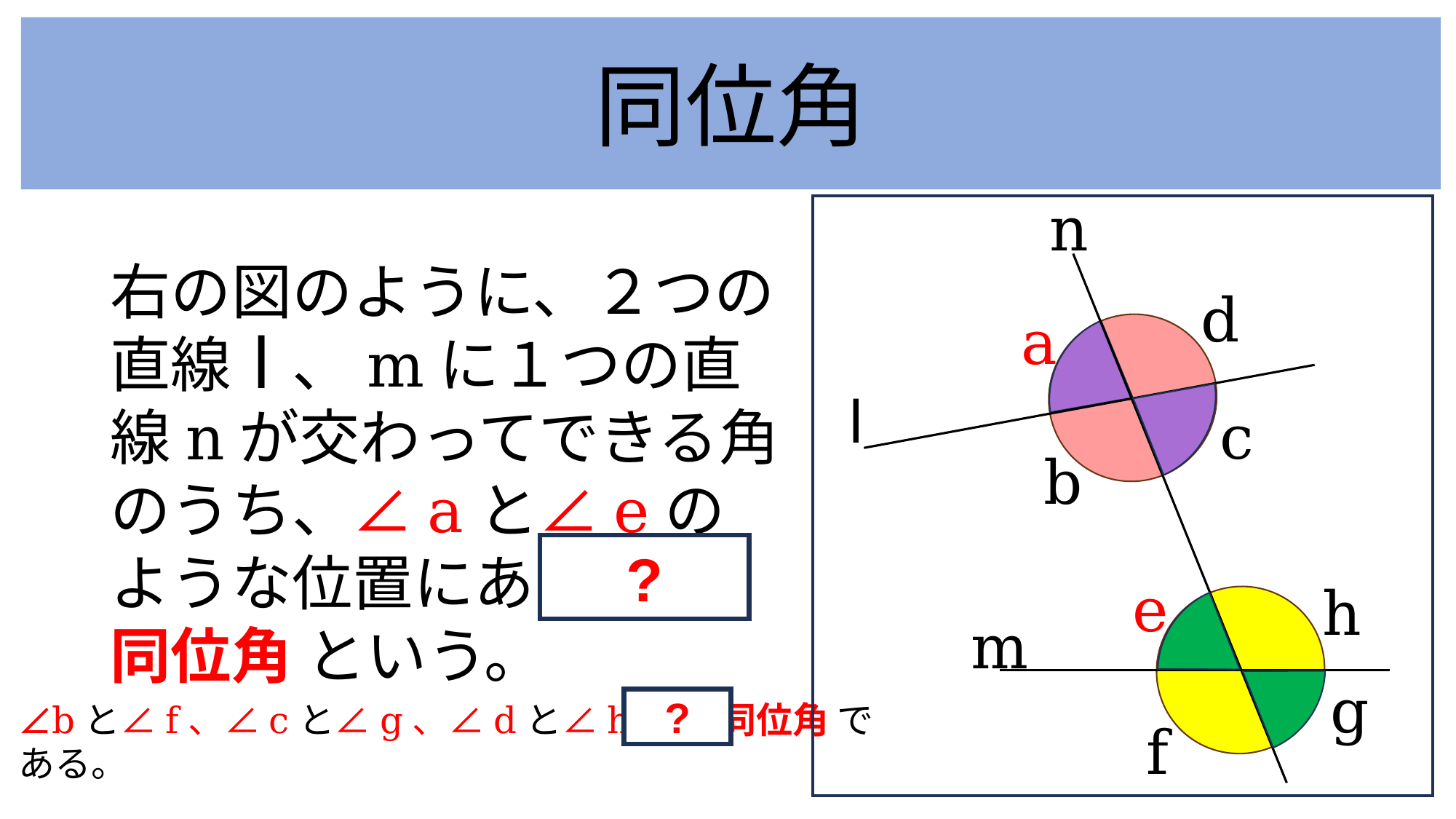

同位角
n

d
a
l
c
b
e
h
m
g
f

右の図のように、２つの直線　、mに１つの直線nが交わってできる角のうち、∠aと∠eのような位置にある角を 同位角 という。
l
∠bと∠f、∠cと∠g、∠dと∠h、も 同位角 で
ある。
?
?